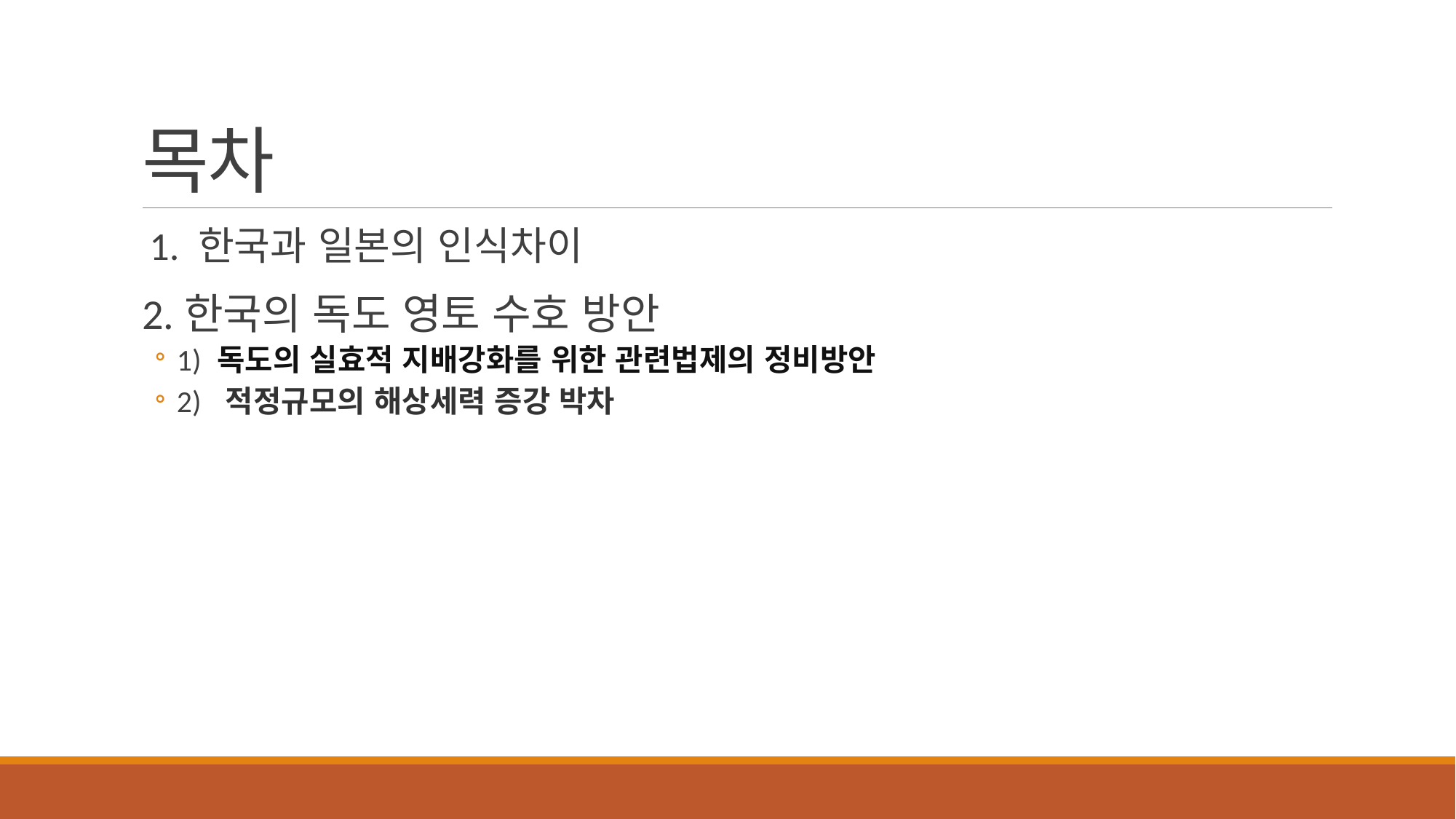

# 목차
1. 한국과 일본의 인식차이
2.한국의 독도 영토 수호 방안
1) 독도의 실효적 지배강화를 위한 관련법제의 정비방안
2)  적정규모의 해상세력 증강 박차